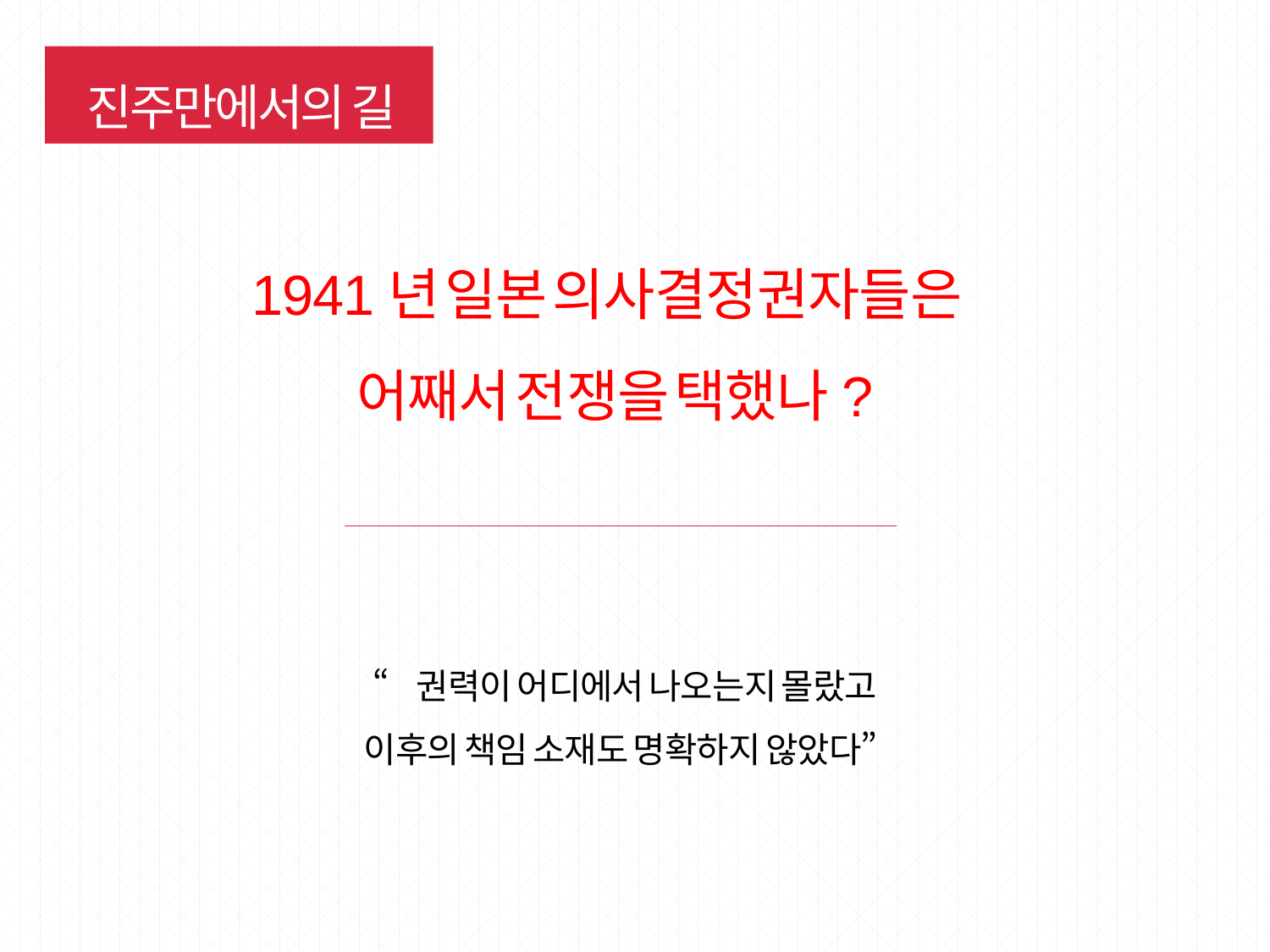

진주만에서의 길
1941년 일본 의사결정권자들은
어째서 전쟁을 택했나?
“권력이 어디에서 나오는지 몰랐고
이후의 책임 소재도 명확하지 않았다”